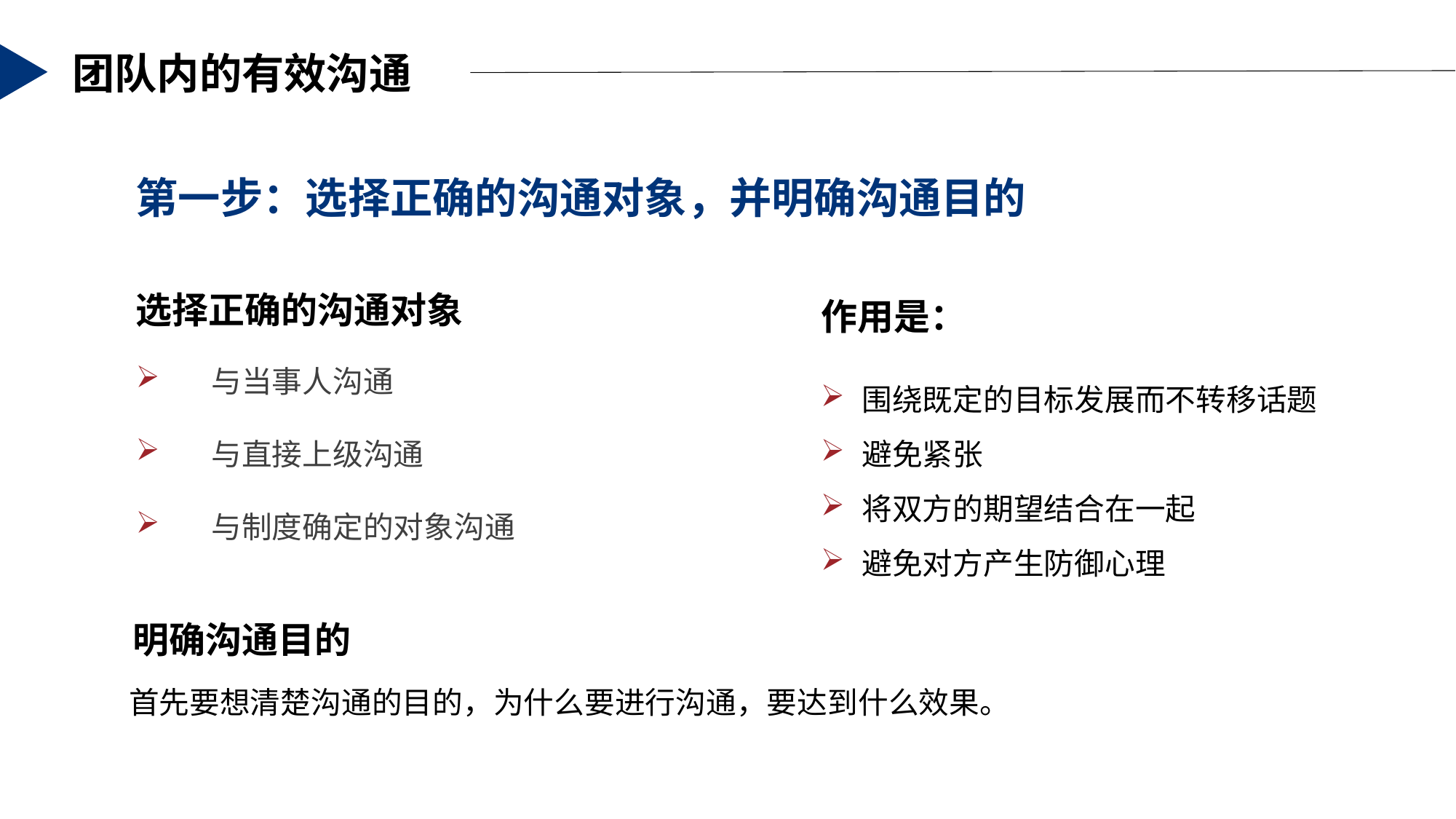

第一步：选择正确的沟通对象，并明确沟通目的
选择正确的沟通对象
作用是：
  与当事人沟通

  与直接上级沟通

  与制度确定的对象沟通
围绕既定的目标发展而不转移话题
避免紧张
将双方的期望结合在一起
避免对方产生防御心理
明确沟通目的
首先要想清楚沟通的目的，为什么要进行沟通，要达到什么效果。